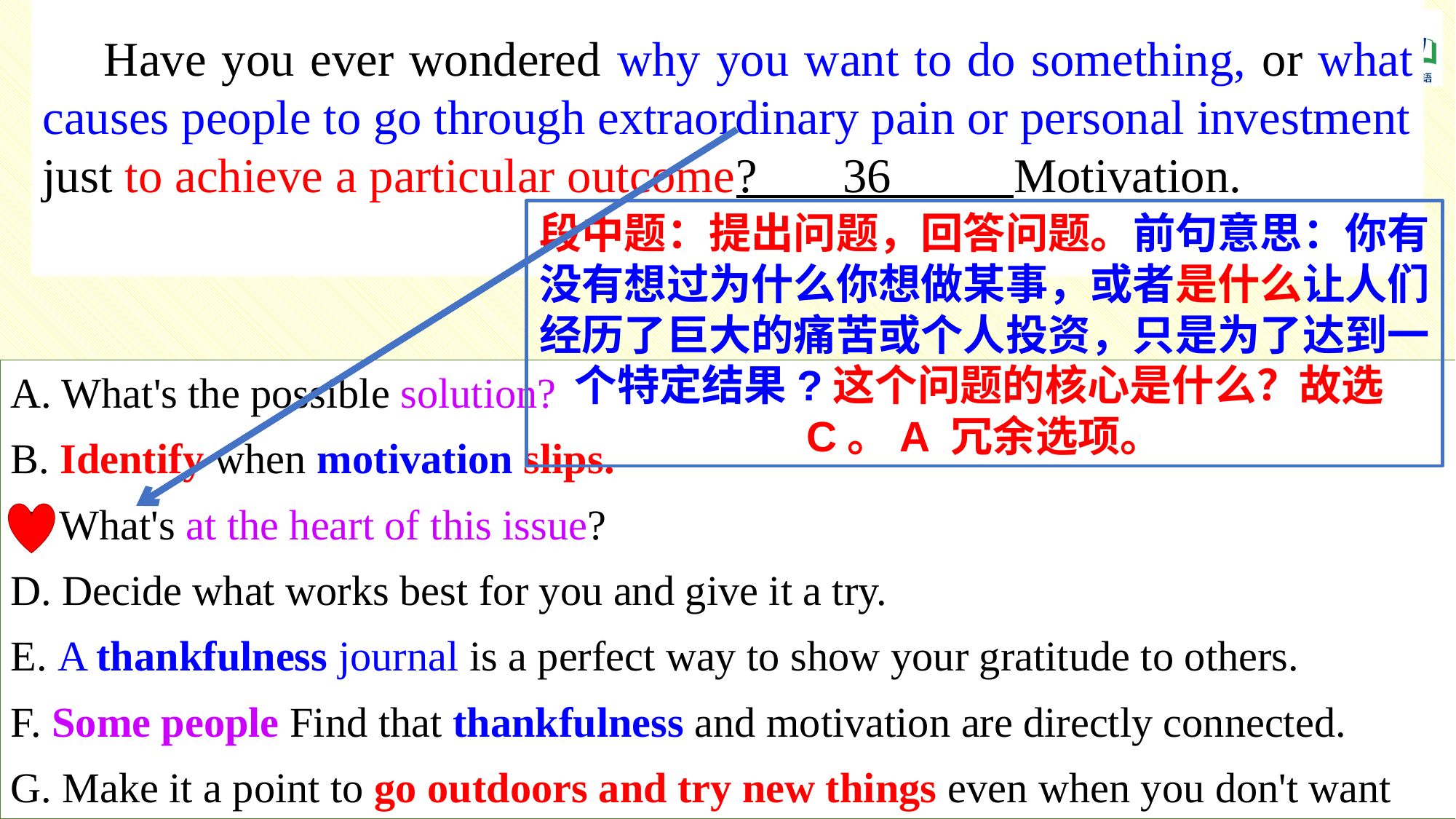

Have you ever wondered why you want to do something, or what causes people to go through extraordinary pain or personal investment just to achieve a particular outcome?       36          Motivation.
段中题：提出问题，回答问题。前句意思：你有没有想过为什么你想做某事，或者是什么让人们经历了巨大的痛苦或个人投资，只是为了达到一个特定结果?这个问题的核心是什么？故选C。A 冗余选项。
A. What's the possible solution?
B. Identify when motivation slips.
C. What's at the heart of this issue?
D. Decide what works best for you and give it a try.
E. A thankfulness journal is a perfect way to show your gratitude to others.
F. Some people Find that thankfulness and motivation are directly connected.
G. Make it a point to go outdoors and try new things even when you don't want to.